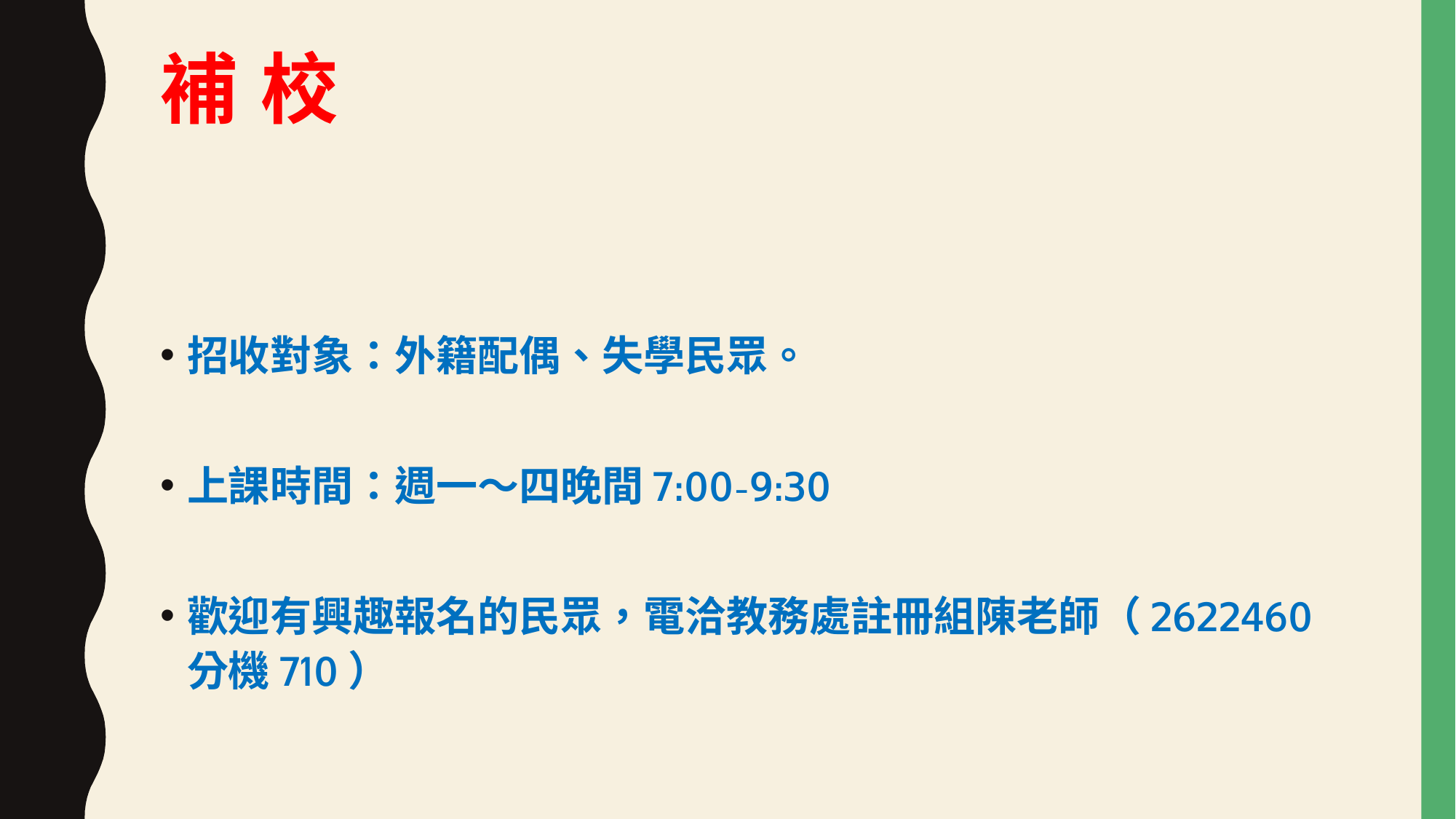

# 補 校

招收對象：外籍配偶、失學民眾。

上課時間：週一～四晚間7:00-9:30

歡迎有興趣報名的民眾，電洽教務處註冊組陳老師（2622460 分機710）